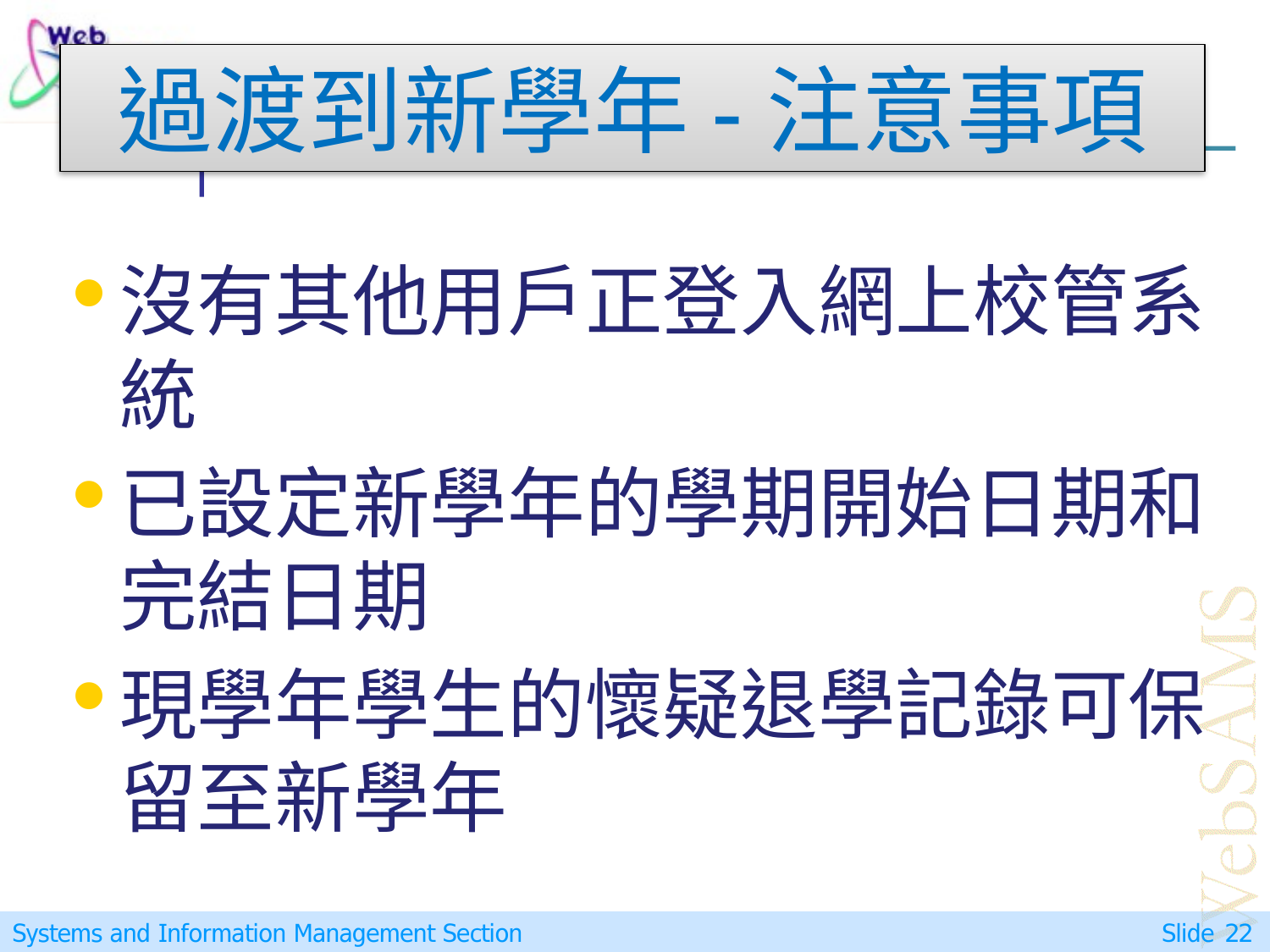

過渡到新學年-注意事項
沒有其他用戶正登入網上校管系統
已設定新學年的學期開始日期和完結日期
現學年學生的懷疑退學記錄可保留至新學年